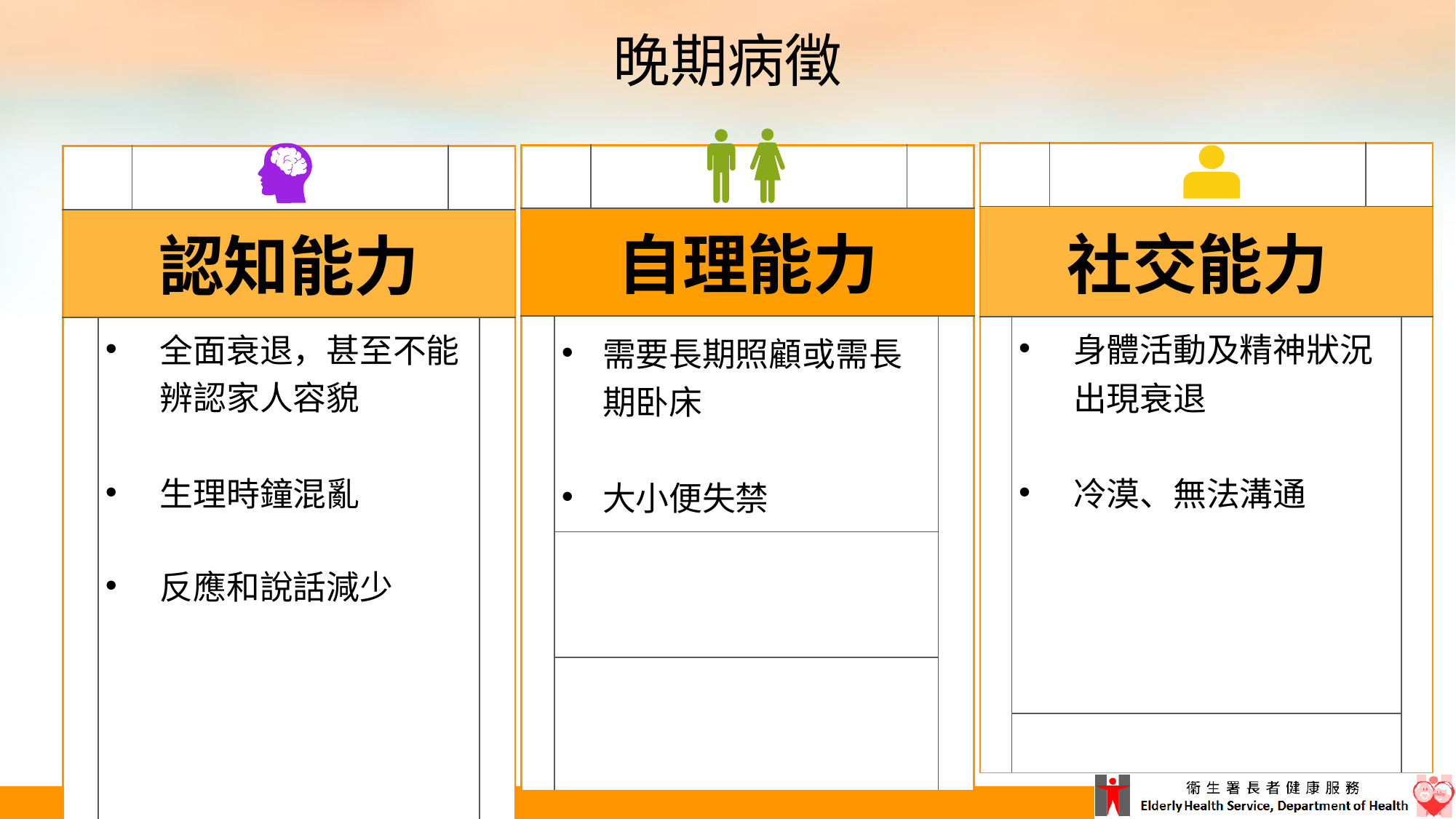

晚期病徵

|  |  |  |  |  |
| --- | --- | --- | --- | --- |
| 社交能力 |  |  |  |  |
|  | 身體活動及精神狀況出現衰退 冷漠、無法溝通 |  |  |  |
|  |  |  |  |  |
|  |  |  |  |  |
| --- | --- | --- | --- | --- |
| 自理能力 |  |  |  |  |
|  | 需要長期照顧或需長期卧床 大小便失禁 |  |  |  |
|  |  |  |  |  |
|  |  |  |  |  |

|  |  |  |  |  |
| --- | --- | --- | --- | --- |
| 認知能力 |  |  |  |  |
|  | 全面衰退，甚至不能辨認家人容貌 生理時鐘混亂 反應和說話減少 |  |  |  |